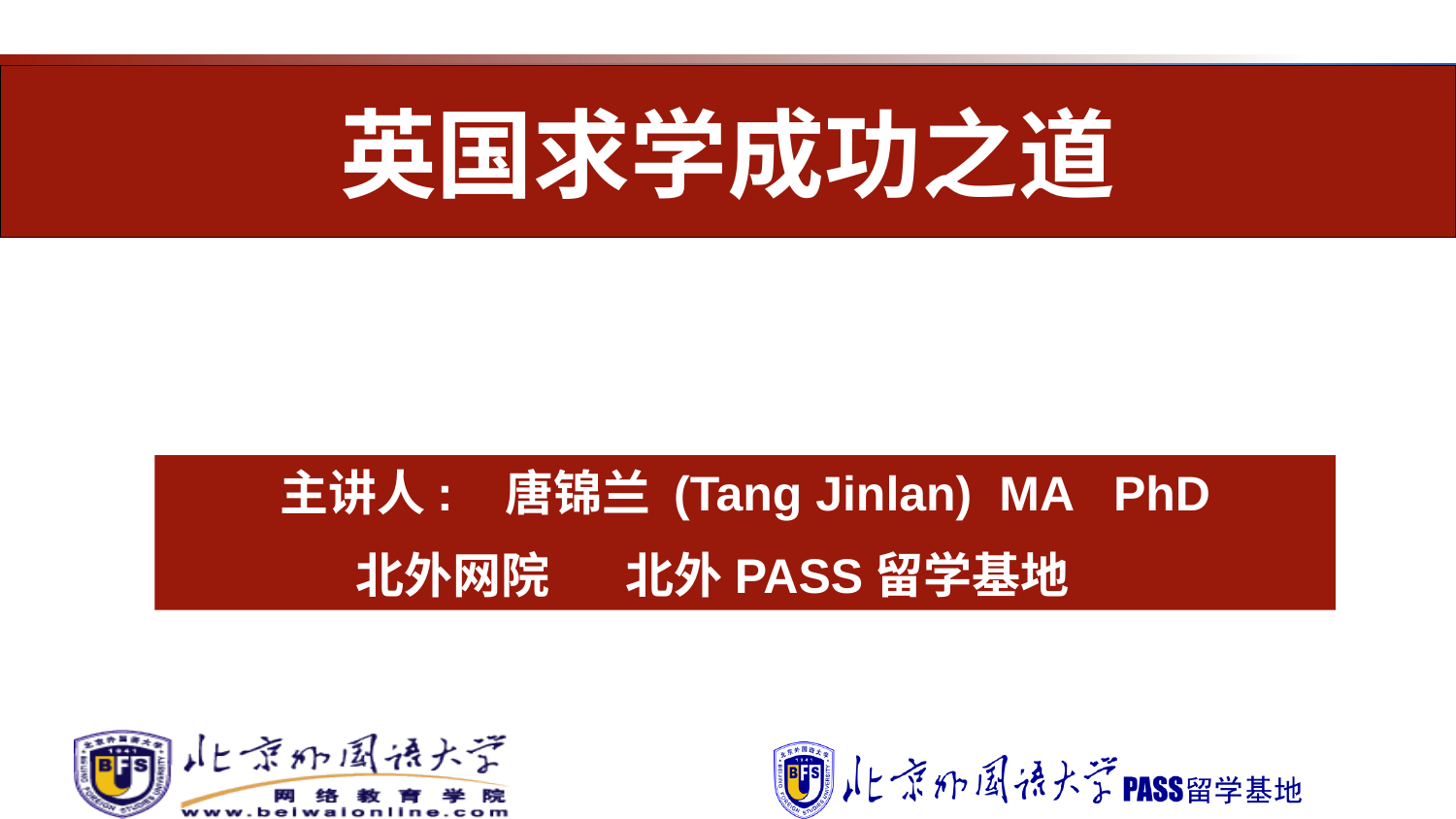

英国求学成功之道
主讲人:   唐锦兰 (Tang Jinlan)  MA   PhD
                北外网院       北外PASS留学基地